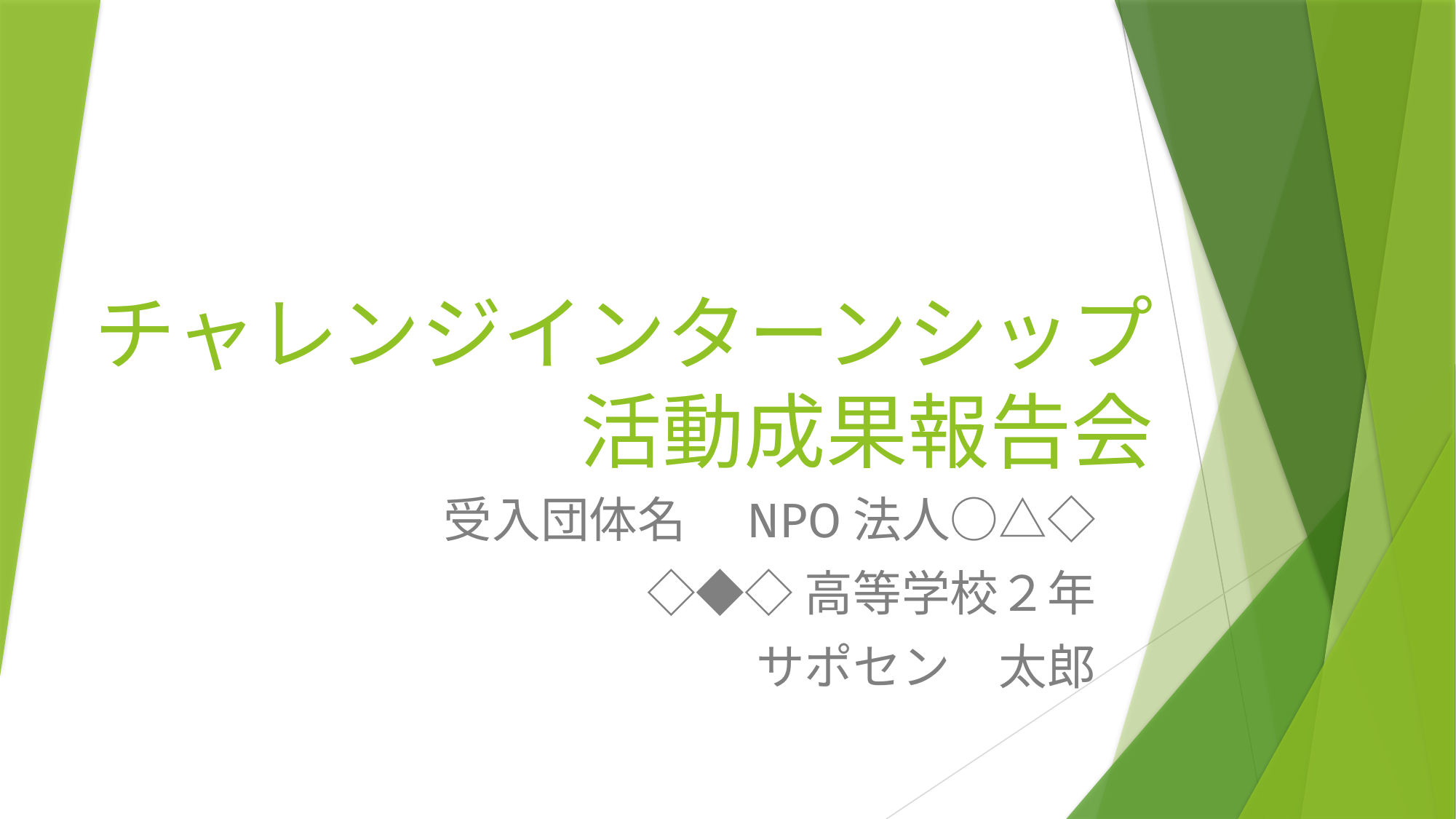

# チャレンジインターンシップ 活動成果報告会
受入団体名　NPO法人○△◇
◇◆◇高等学校２年
サポセン　太郎